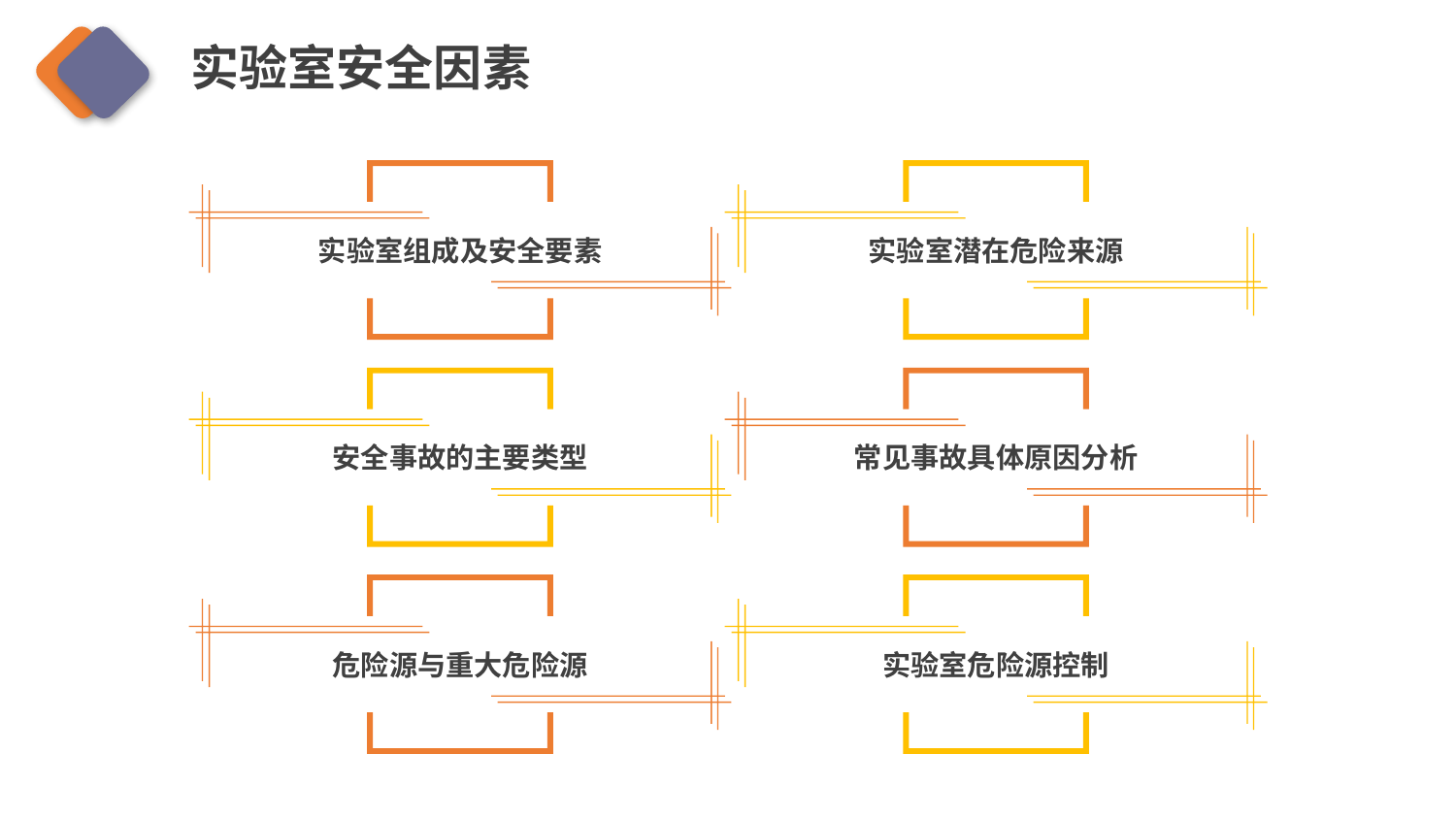

实验室安全因素

实验室组成及安全要素
实验室潜在危险来源

安全事故的主要类型
常见事故具体原因分析

危险源与重大危险源
实验室危险源控制